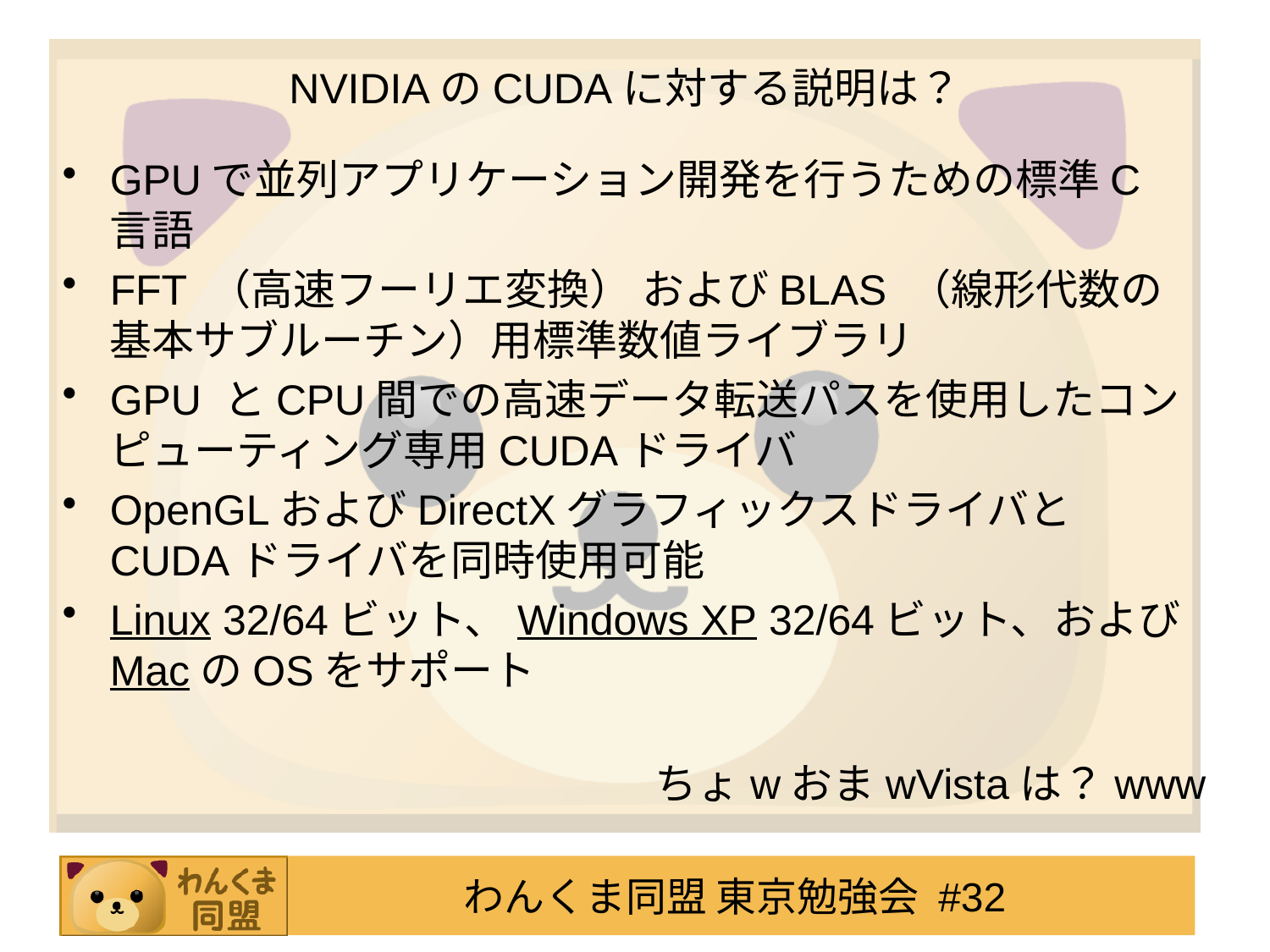

# NVIDIAのCUDAに対する説明は？
GPUで並列アプリケーション開発を行うための標準C 言語
FFT （高速フーリエ変換） およびBLAS （線形代数の基本サブルーチン）用標準数値ライブラリ
GPU とCPU間での高速データ転送パスを使用したコンピューティング専用CUDAドライバ
OpenGLおよびDirectXグラフィックスドライバとCUDAドライバを同時使用可能
Linux 32/64ビット、Windows XP 32/64ビット、およびMacのOSをサポート

ちょwおまwVistaは？www